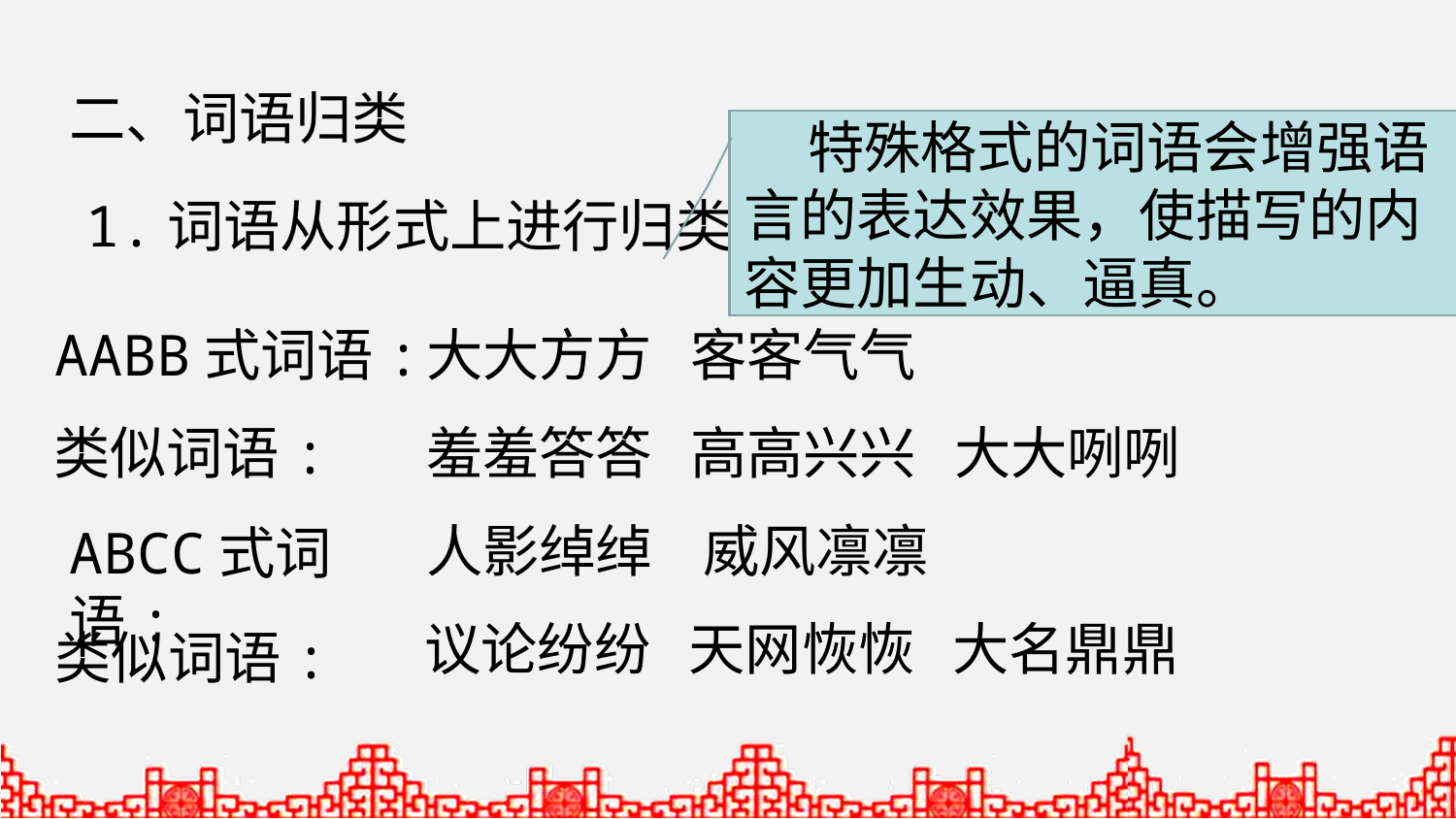

二、词语归类
    特殊格式的词语会增强语言的表达效果，使描写的内容更加生动、逼真。
1.词语从形式上进行归类:
AABB式词语:
大大方方   客客气气
类似词语:
羞羞答答   高高兴兴   大大咧咧
人影绰绰    威风凛凛
ABCC式词语:
议论纷纷   天网恢恢   大名鼎鼎
类似词语: